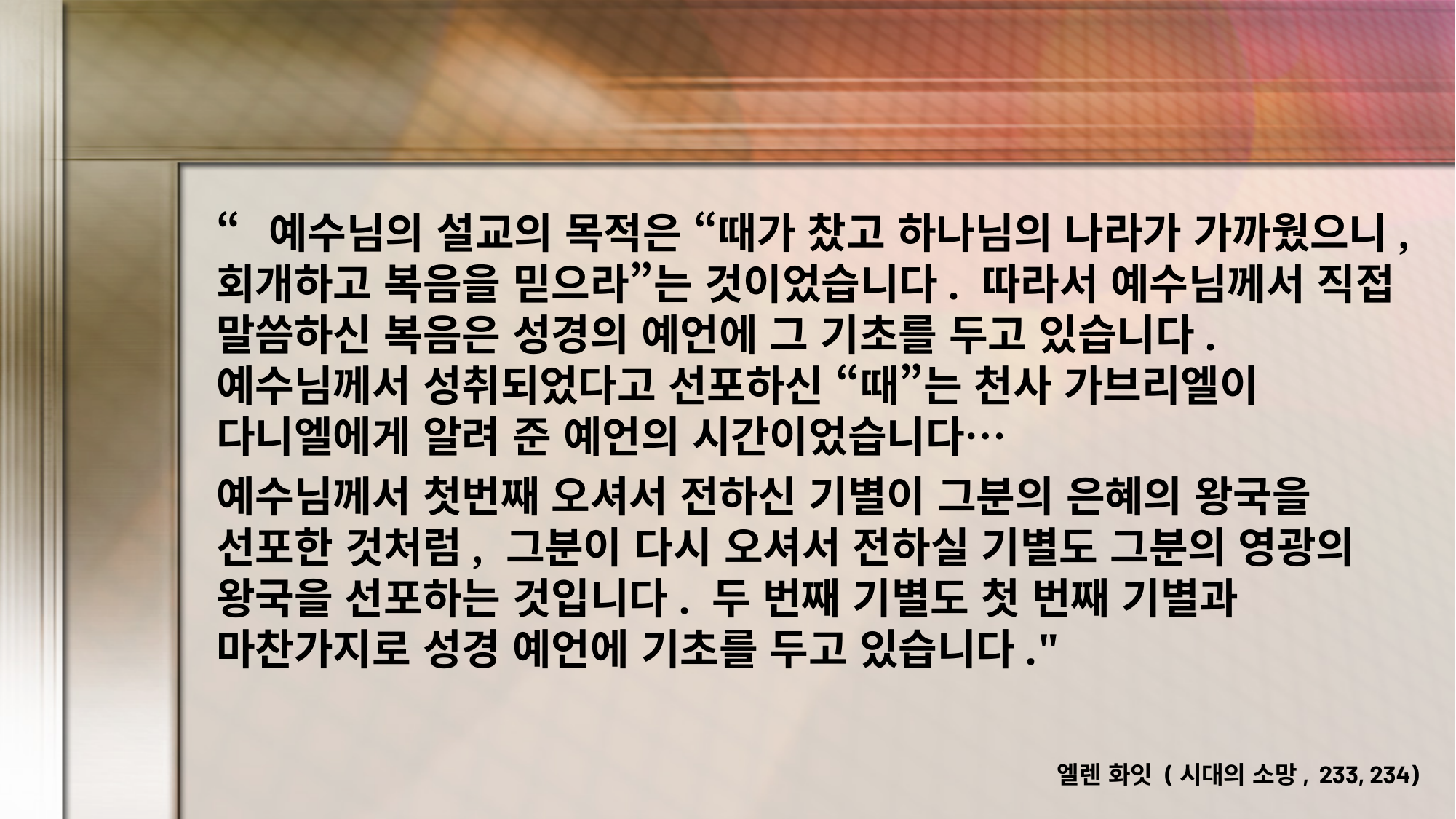

“예수님의 설교의 목적은 “때가 찼고 하나님의 나라가 가까웠으니, 회개하고 복음을 믿으라”는 것이었습니다. 따라서 예수님께서 직접 말씀하신 복음은 성경의 예언에 그 기초를 두고 있습니다. 예수님께서 성취되었다고 선포하신 “때”는 천사 가브리엘이 다니엘에게 알려 준 예언의 시간이었습니다…
예수님께서 첫번째 오셔서 전하신 기별이 그분의 은혜의 왕국을 선포한 것처럼, 그분이 다시 오셔서 전하실 기별도 그분의 영광의 왕국을 선포하는 것입니다. 두 번째 기별도 첫 번째 기별과 마찬가지로 성경 예언에 기초를 두고 있습니다."
엘렌 화잇 (시대의 소망,  233, 234)